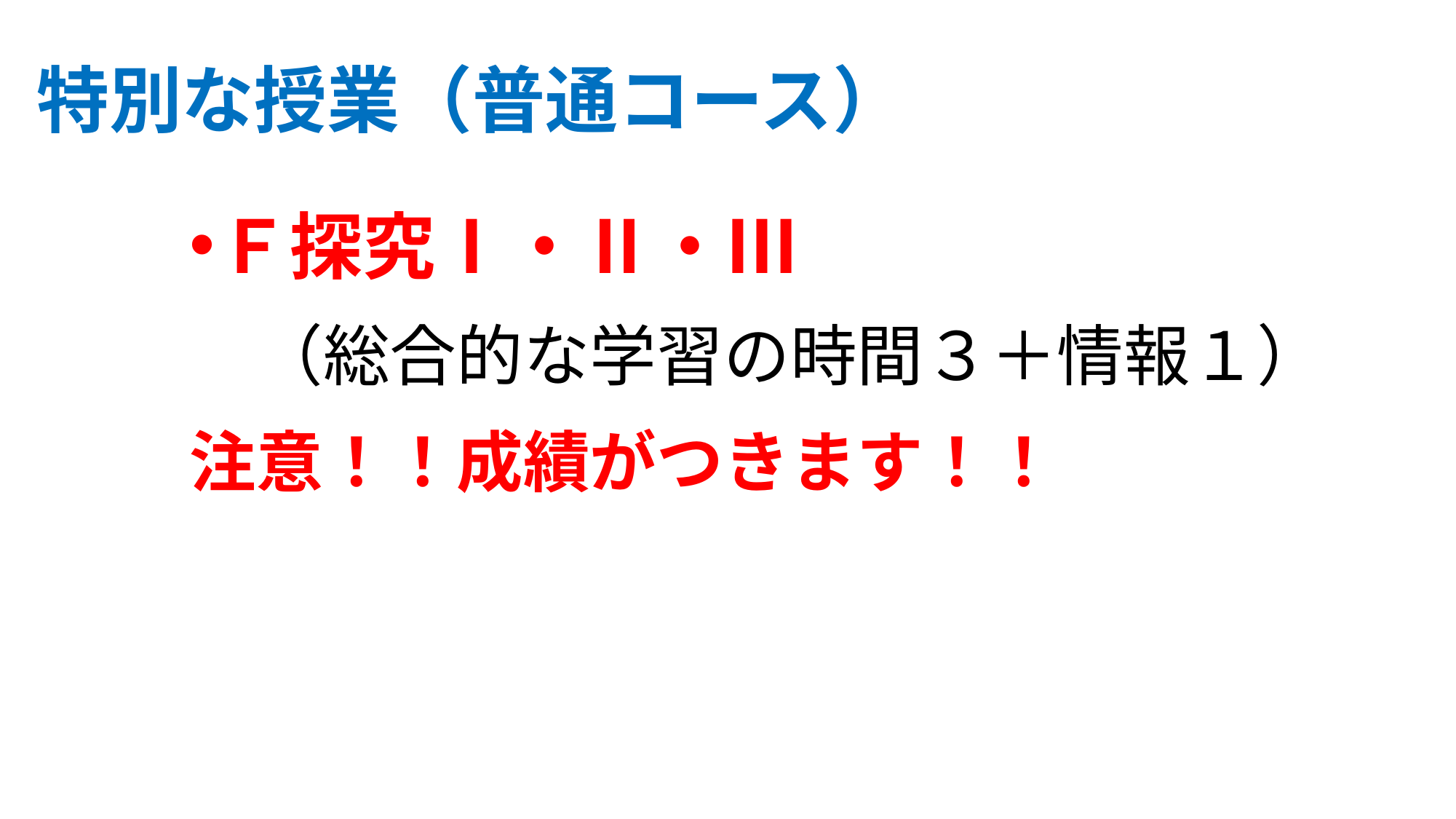

# 特別な授業（普通コース）
Ｆ探究Ⅰ・Ⅱ・Ⅲ
　（総合的な学習の時間３＋情報１）
注意！！成績がつきます！！